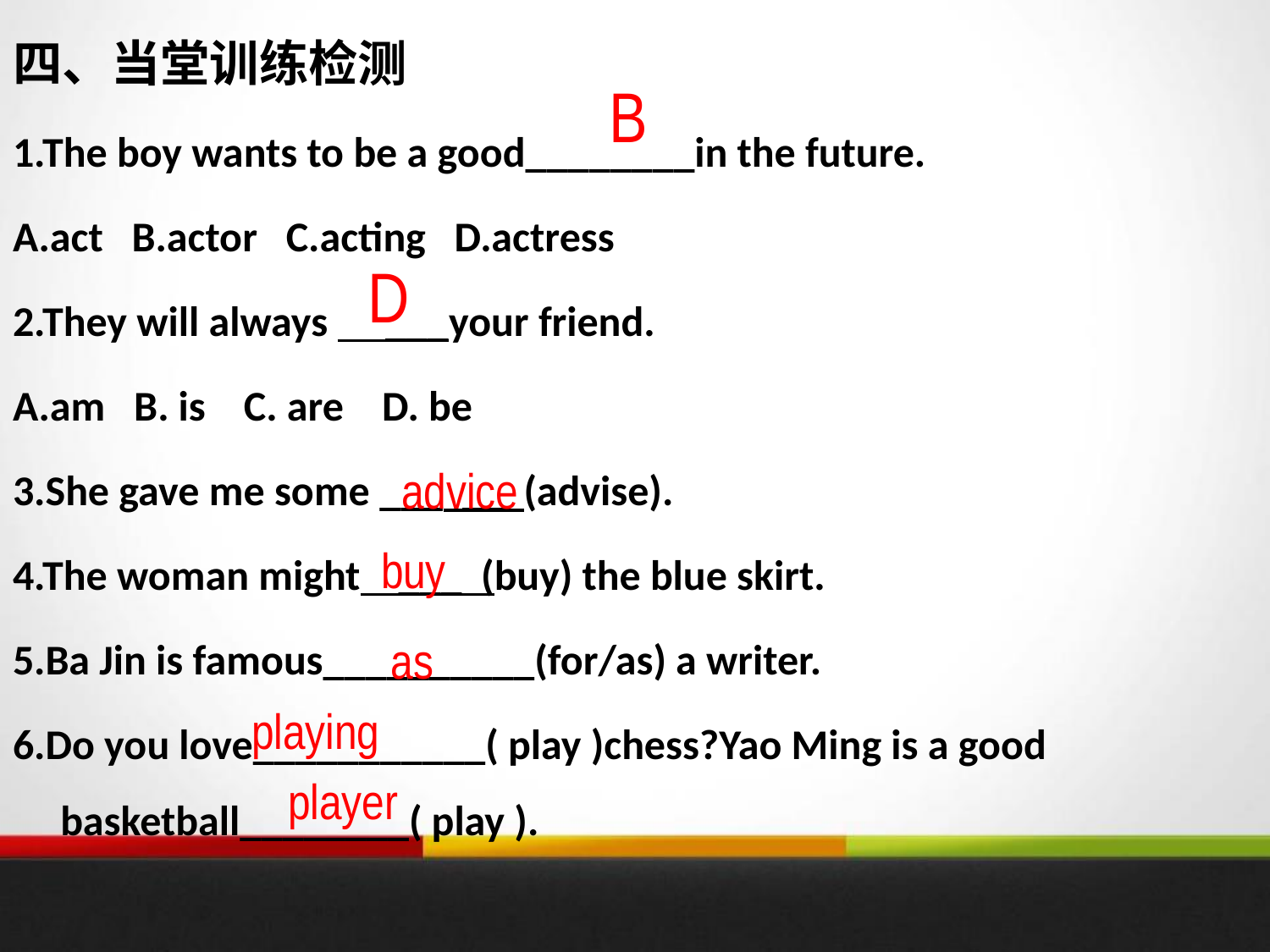

四、当堂训练检测
1.The boy wants to be a good________in the future.
A.act   B.actor   C.acting   D.actress
2.They will always      ___your friend.
A.am   B. is    C. are    D. be
3.She gave me some ___  __  (advise).
4.The woman might    ___  (buy) the blue skirt.
5.Ba Jin is famous__________(for/as) a writer.
6.Do you love___________( play )chess?Yao Ming is a good basketball________( play ).

B
D
advice
buy
as
playing
player